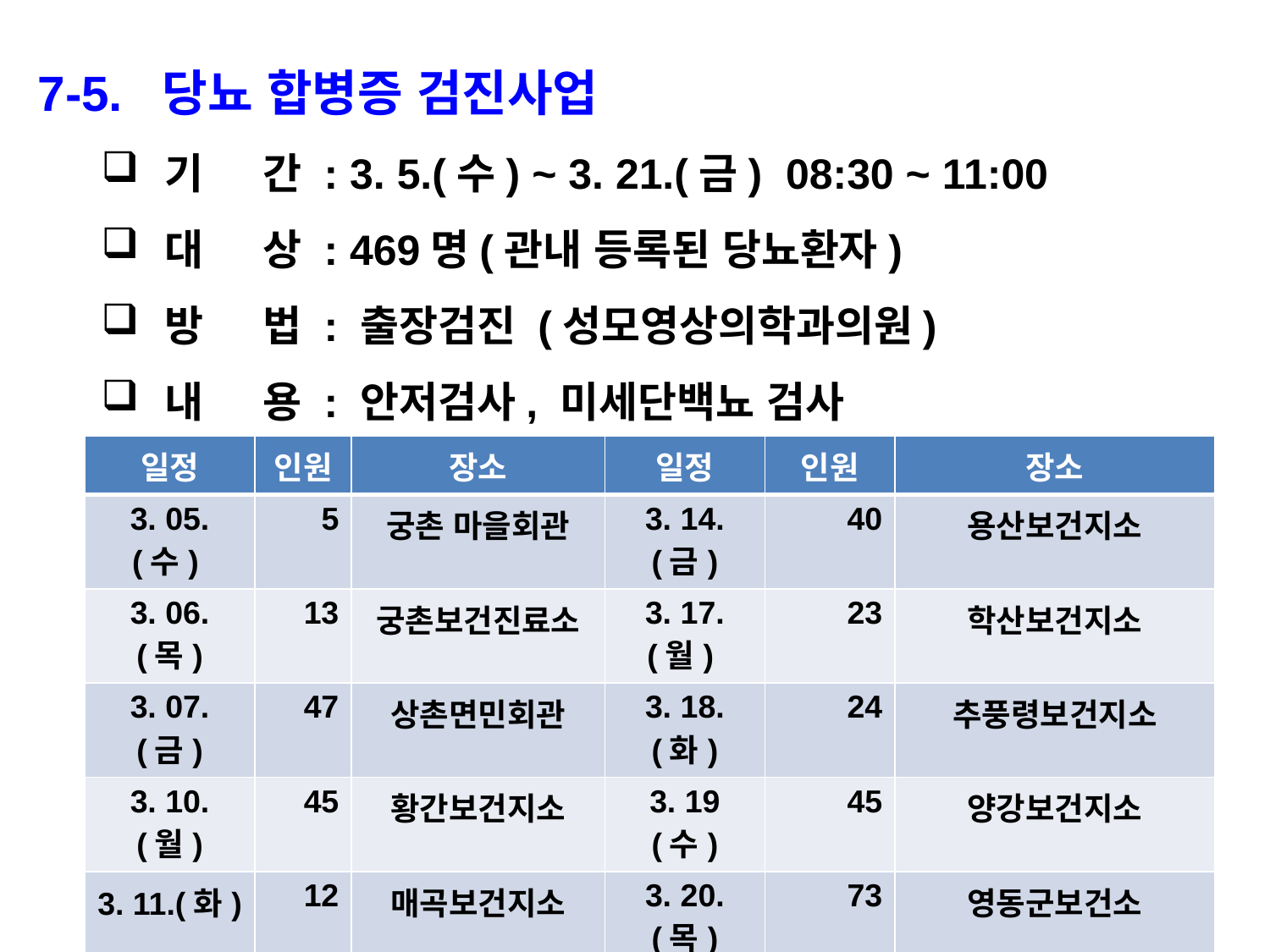

7-5.  당뇨 합병증 검진사업
기     간 : 3. 5.(수) ~ 3. 21.(금)  08:30 ~ 11:00
대     상 : 469명(관내 등록된 당뇨환자)
방     법 : 출장검진 (성모영상의학과의원)
내     용 : 안저검사, 미세단백뇨 검사
※ 세부검진일정

| 일정 | 인원 | 장소 | 일정 | 인원 | 장소 |
| --- | --- | --- | --- | --- | --- |
| 3. 05.(수) | 5 | 궁촌 마을회관 | 3. 14.(금) | 40 | 용산보건지소 |
| 3. 06.(목) | 13 | 궁촌보건진료소 | 3. 17.(월) | 23 | 학산보건지소 |
| 3. 07.(금) | 47 | 상촌면민회관 | 3. 18.(화) | 24 | 추풍령보건지소 |
| 3. 10.(월) | 45 | 황간보건지소 | 3. 19(수) | 45 | 양강보건지소 |
| 3. 11.(화) | 12 | 매곡보건지소 | 3. 20.(목) | 73 | 영동군보건소 |
| 3. 12.(수) | 28 | 양산보건지소 | 3. 21.(금) | 74 | 영동군보건소 |
| 3. 13.(목) | 40 | 심천복지회관 |  |  |  |